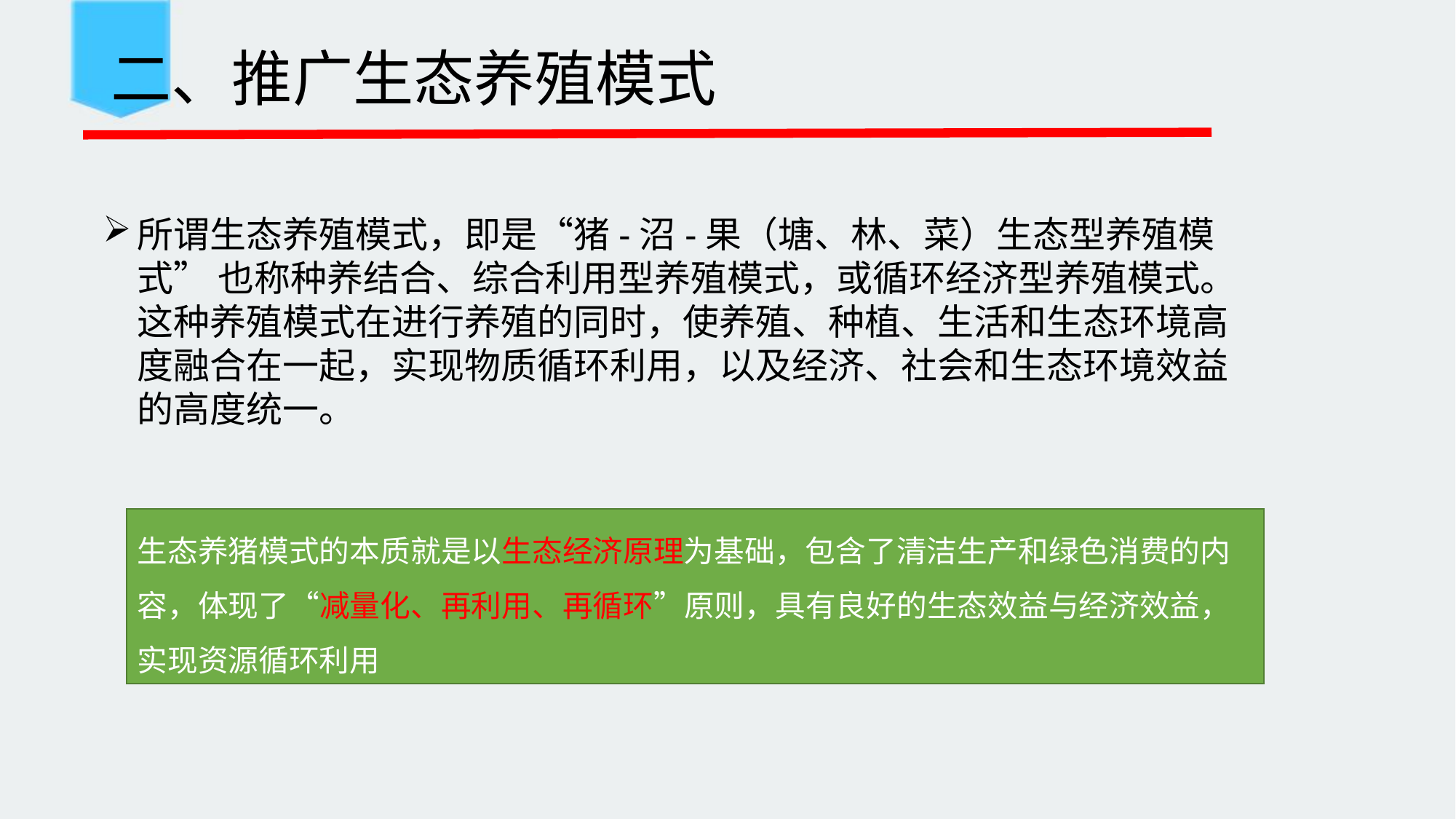

二、推广生态养殖模式
所谓生态养殖模式，即是“猪-沼-果（塘、林、菜）生态型养殖模式” 也称种养结合、综合利用型养殖模式，或循环经济型养殖模式。这种养殖模式在进行养殖的同时，使养殖、种植、生活和生态环境高度融合在一起，实现物质循环利用，以及经济、社会和生态环境效益的高度统一。
生态养猪模式的本质就是以生态经济原理为基础，包含了清洁生产和绿色消费的内容，体现了“减量化、再利用、再循环”原则，具有良好的生态效益与经济效益，实现资源循环利用